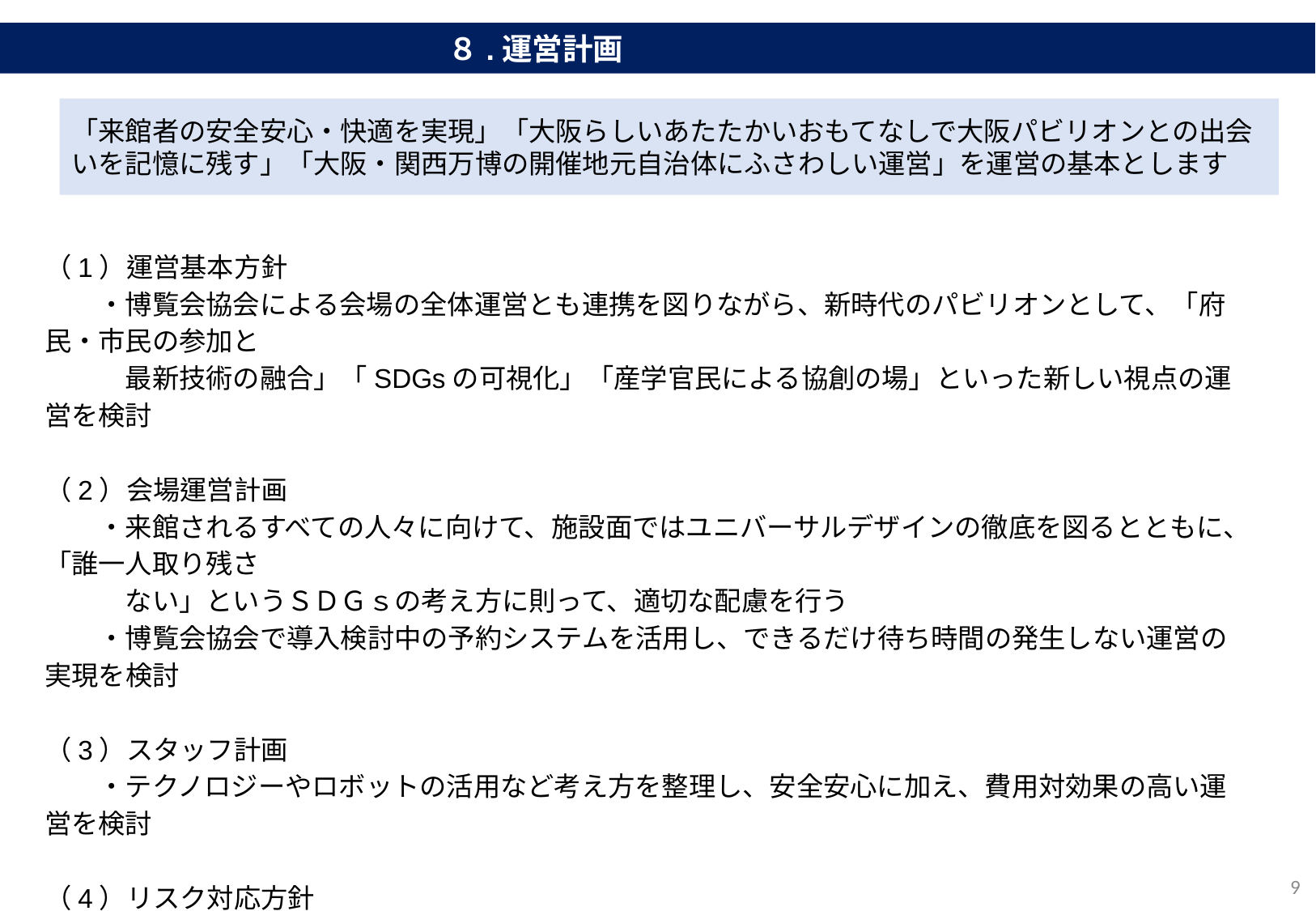

８.運営計画
「来館者の安全安心・快適を実現」「大阪らしいあたたかいおもてなしで大阪パビリオンとの出会いを記憶に残す」「大阪・関西万博の開催地元自治体にふさわしい運営」を運営の基本とします
（1）運営基本方針
　　・博覧会協会による会場の全体運営とも連携を図りながら、新時代のパビリオンとして、「府民・市民の参加と
　　　最新技術の融合」「SDGsの可視化」「産学官民による協創の場」といった新しい視点の運営を検討

（2）会場運営計画
　　・来館されるすべての人々に向けて、施設面ではユニバーサルデザインの徹底を図るとともに、「誰一人取り残さ
　　　ない」というＳＤＧｓの考え方に則って、適切な配慮を行う
　　・博覧会協会で導入検討中の予約システムを活用し、できるだけ待ち時間の発生しない運営の実現を検討

（3）スタッフ計画
　　・テクノロジーやロボットの活用など考え方を整理し、安全安心に加え、費用対効果の高い運営を検討

（4）リスク対応方針
　　・自然災害や感染症関連に関する対策やリスクヘッジ方法なども検討
9